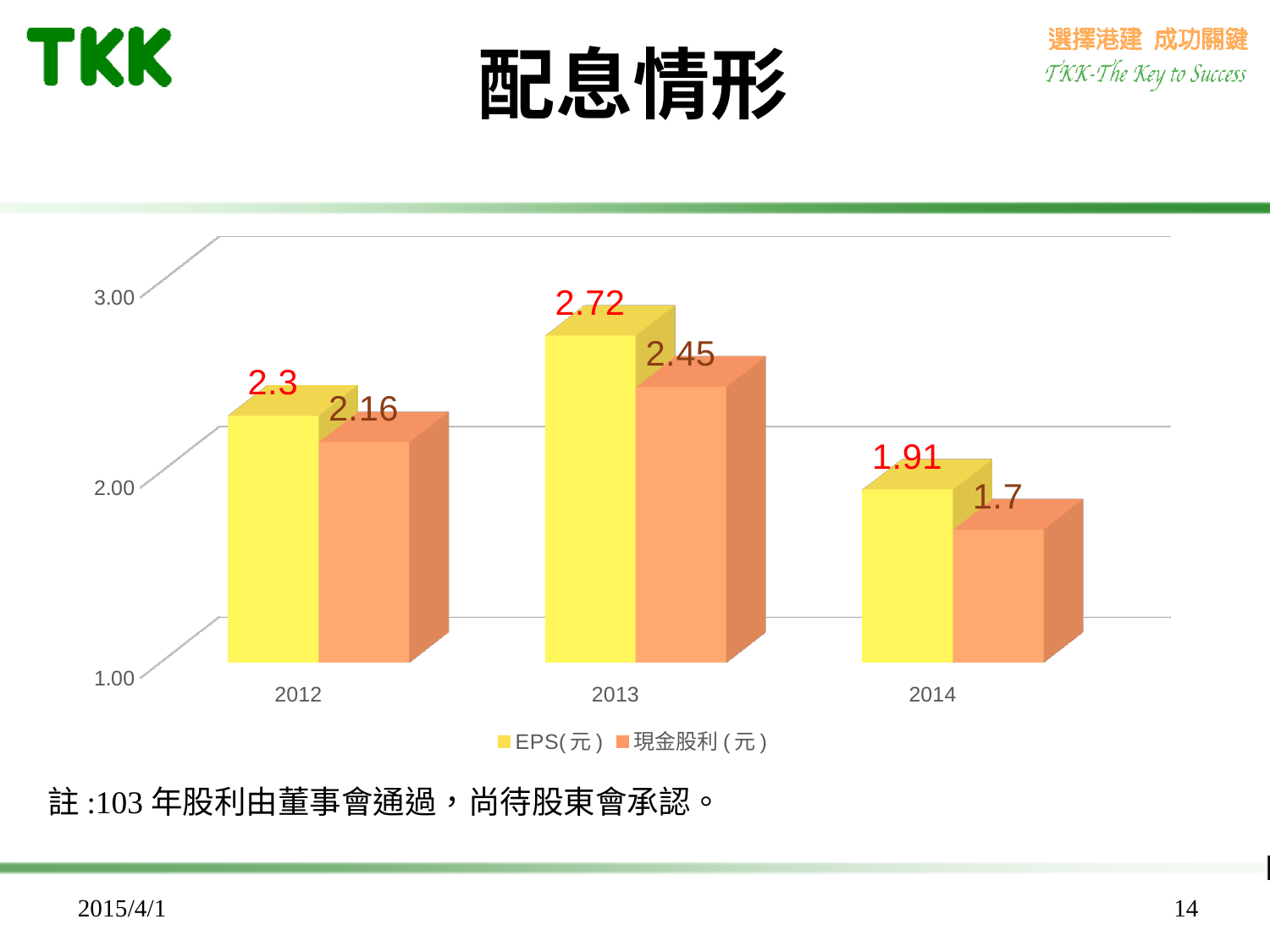

# 配息情形

[unsupported chart]

註:103年股利由董事會通過，尚待股東會承認。

2015/4/1
14